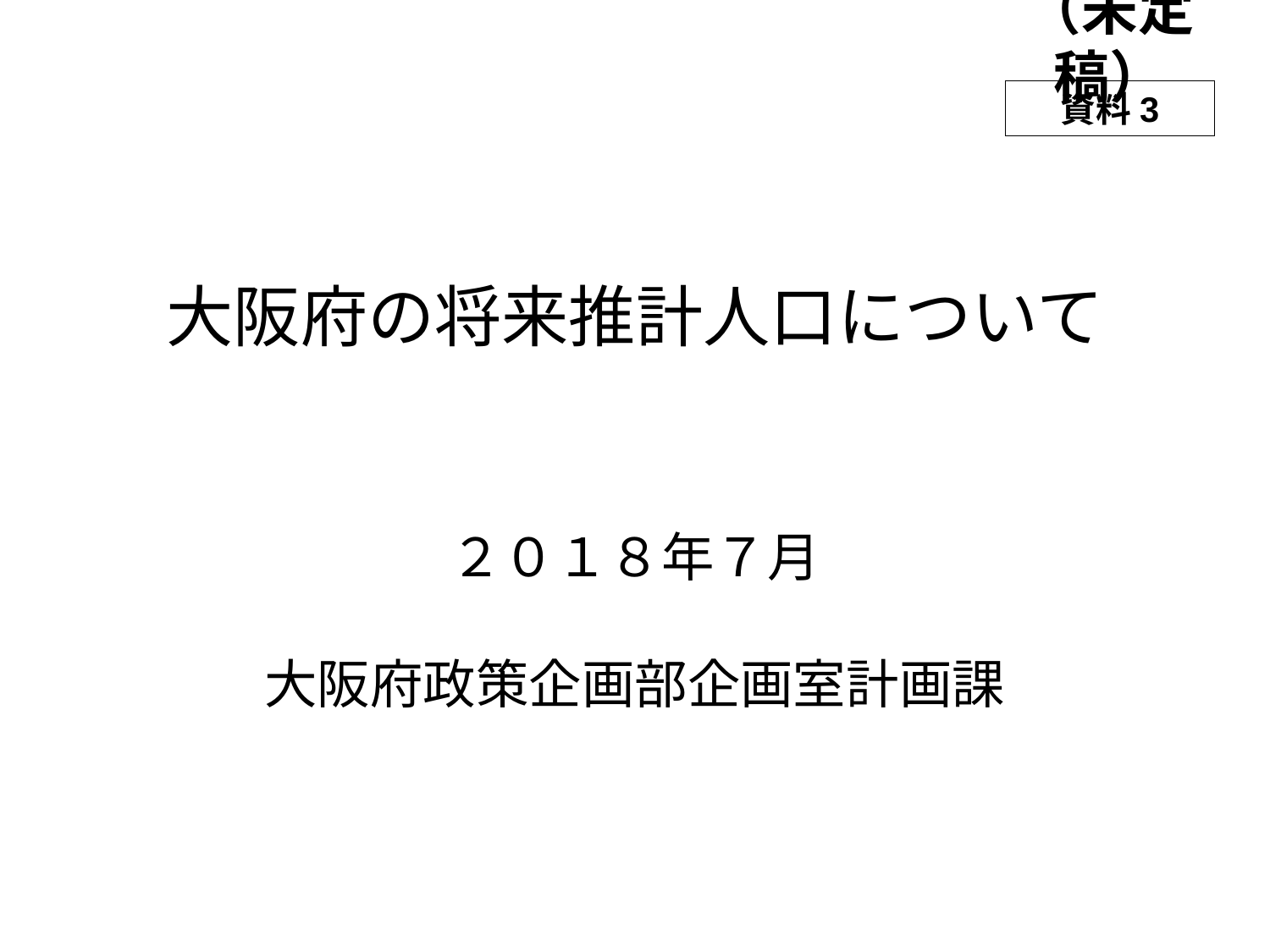

（未定稿）
# 大阪府の将来推計人口について ２０１８年７月 大阪府政策企画部企画室計画課
資料3